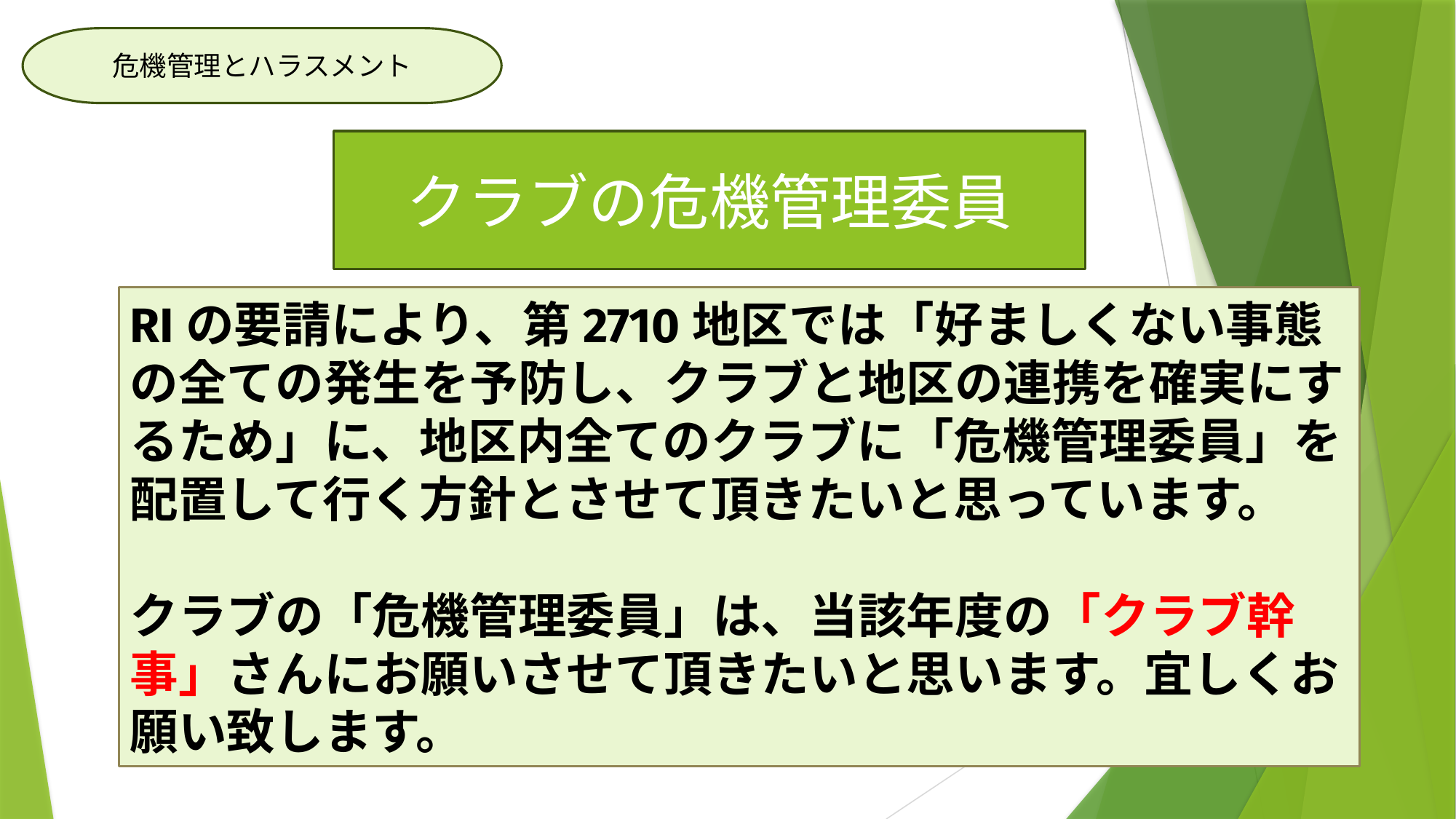

危機管理とハラスメント
# クラブの危機管理委員
RIの要請により、第2710地区では「好ましくない事態の全ての発生を予防し、クラブと地区の連携を確実にするため」に、地区内全てのクラブに「危機管理委員」を配置して行く方針とさせて頂きたいと思っています。

クラブの「危機管理委員」は、当該年度の「クラブ幹事」さんにお願いさせて頂きたいと思います。宜しくお願い致します。